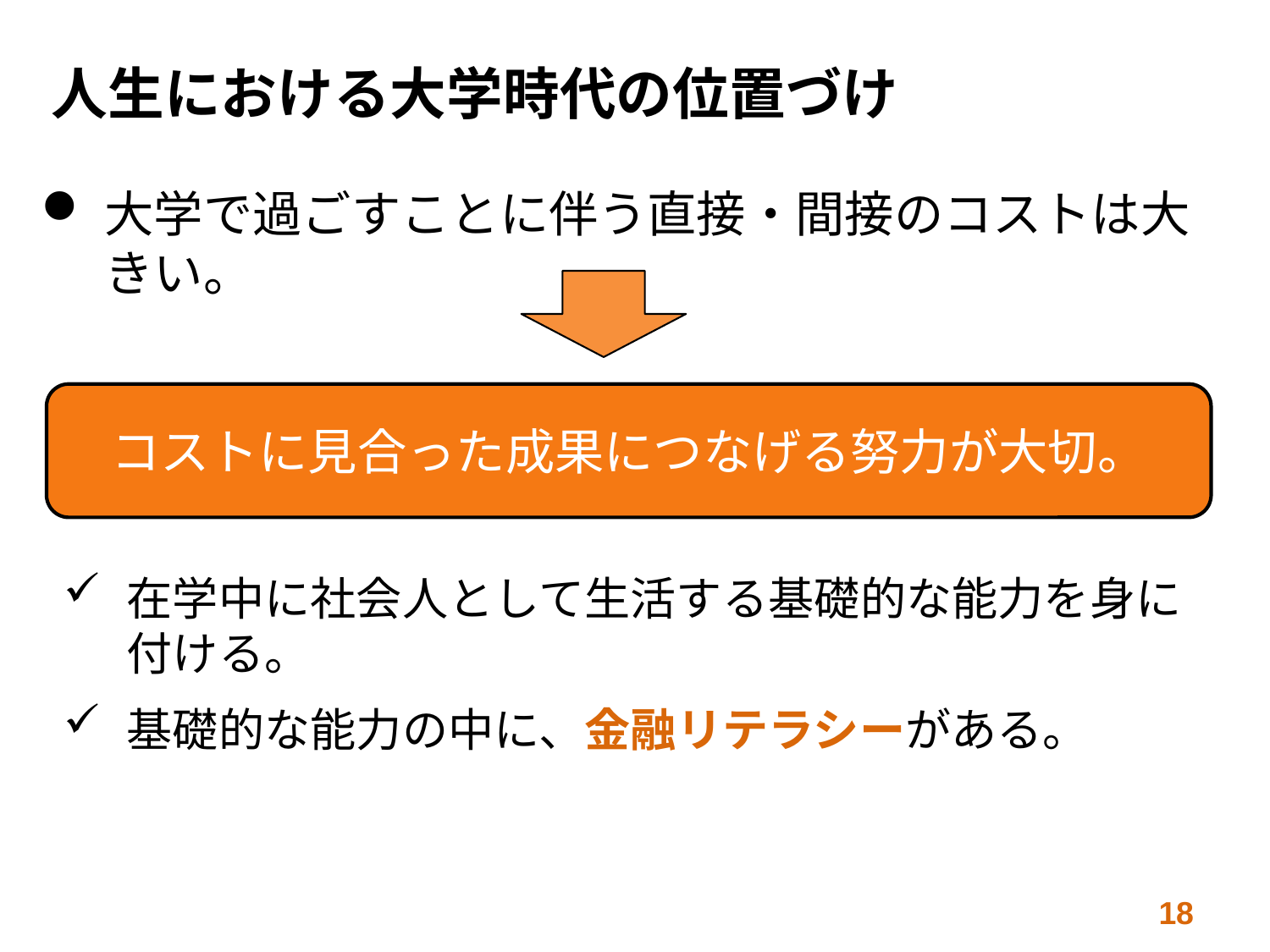

人生における大学時代の位置づけ
大学で過ごすことに伴う直接・間接のコストは大きい。

コストに見合った成果につなげる努力が大切。
在学中に社会人として生活する基礎的な能力を身に付ける。
基礎的な能力の中に、金融リテラシーがある。
18